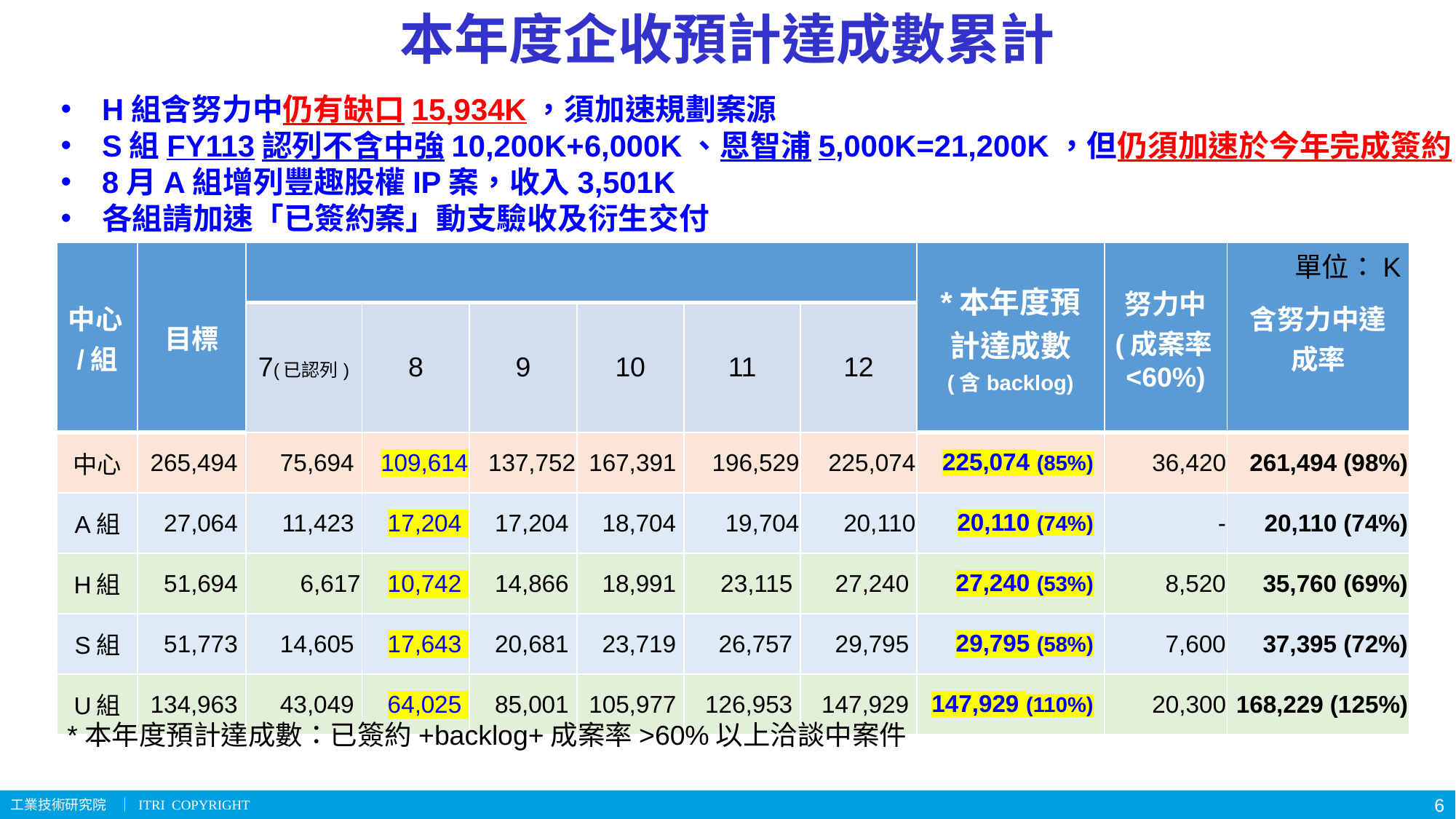

# 本年度企收預計達成數累計
H組含努力中仍有缺口15,934K，須加速規劃案源
S組FY113認列不含中強10,200K+6,000K、恩智浦5,000K=21,200K，但仍須加速於今年完成簽約
8月A組增列豐趣股權IP案，收入3,501K
各組請加速「已簽約案」動支驗收及衍生交付
| 中心/組 | 目標 |  |  |  |  |  |  | \*本年度預計達成數 (含backlog) | 努力中 (成案率<60%) | 含努力中達成率 |
| --- | --- | --- | --- | --- | --- | --- | --- | --- | --- | --- |
|  |  | 7(已認列) | 8 | 9 | 10 | 11 | 12 |  |  |  |
| 中心 | 265,494 | 75,694 | 109,614 | 137,752 | 167,391 | 196,529 | 225,074 | 225,074 (85%) | 36,420 | 261,494 (98%) |
| A組 | 27,064 | 11,423 | 17,204 | 17,204 | 18,704 | 19,704 | 20,110 | 20,110 (74%) | - | 20,110 (74%) |
| H組 | 51,694 | 6,617 | 10,742 | 14,866 | 18,991 | 23,115 | 27,240 | 27,240 (53%) | 8,520 | 35,760 (69%) |
| S組 | 51,773 | 14,605 | 17,643 | 20,681 | 23,719 | 26,757 | 29,795 | 29,795 (58%) | 7,600 | 37,395 (72%) |
| U組 | 134,963 | 43,049 | 64,025 | 85,001 | 105,977 | 126,953 | 147,929 | 147,929 (110%) | 20,300 | 168,229 (125%) |
單位：K
*本年度預計達成數：已簽約+backlog+成案率>60%以上洽談中案件